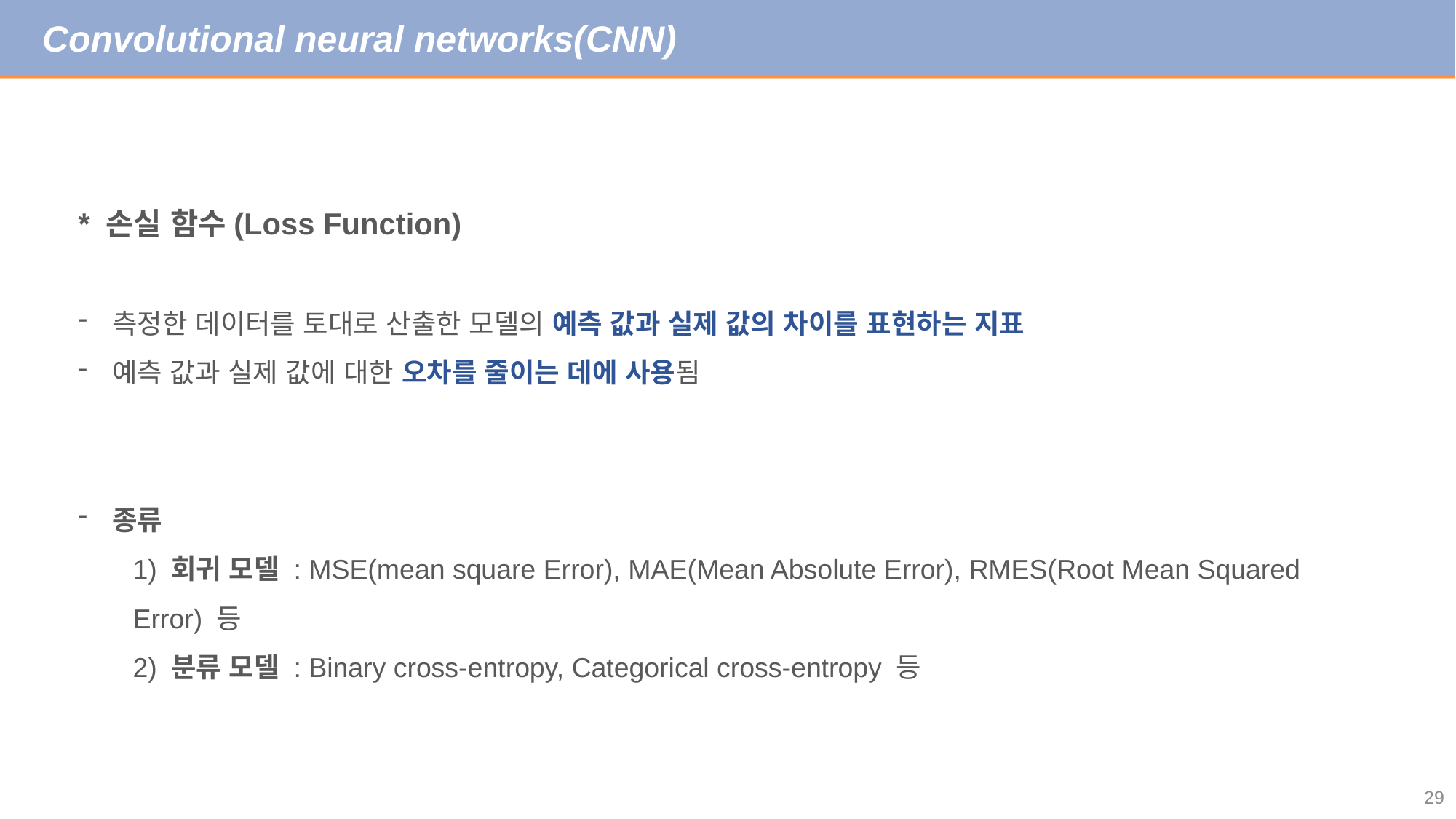

Convolutional neural networks(CNN)
* 손실 함수(Loss Function)

측정한 데이터를 토대로 산출한 모델의 예측 값과 실제 값의 차이를 표현하는 지표
예측 값과 실제 값에 대한 오차를 줄이는 데에 사용됨

종류
1) 회귀 모델 : MSE(mean square Error), MAE(Mean Absolute Error), RMES(Root Mean Squared Error) 등
2) 분류 모델 : Binary cross-entropy, Categorical cross-entropy 등

29